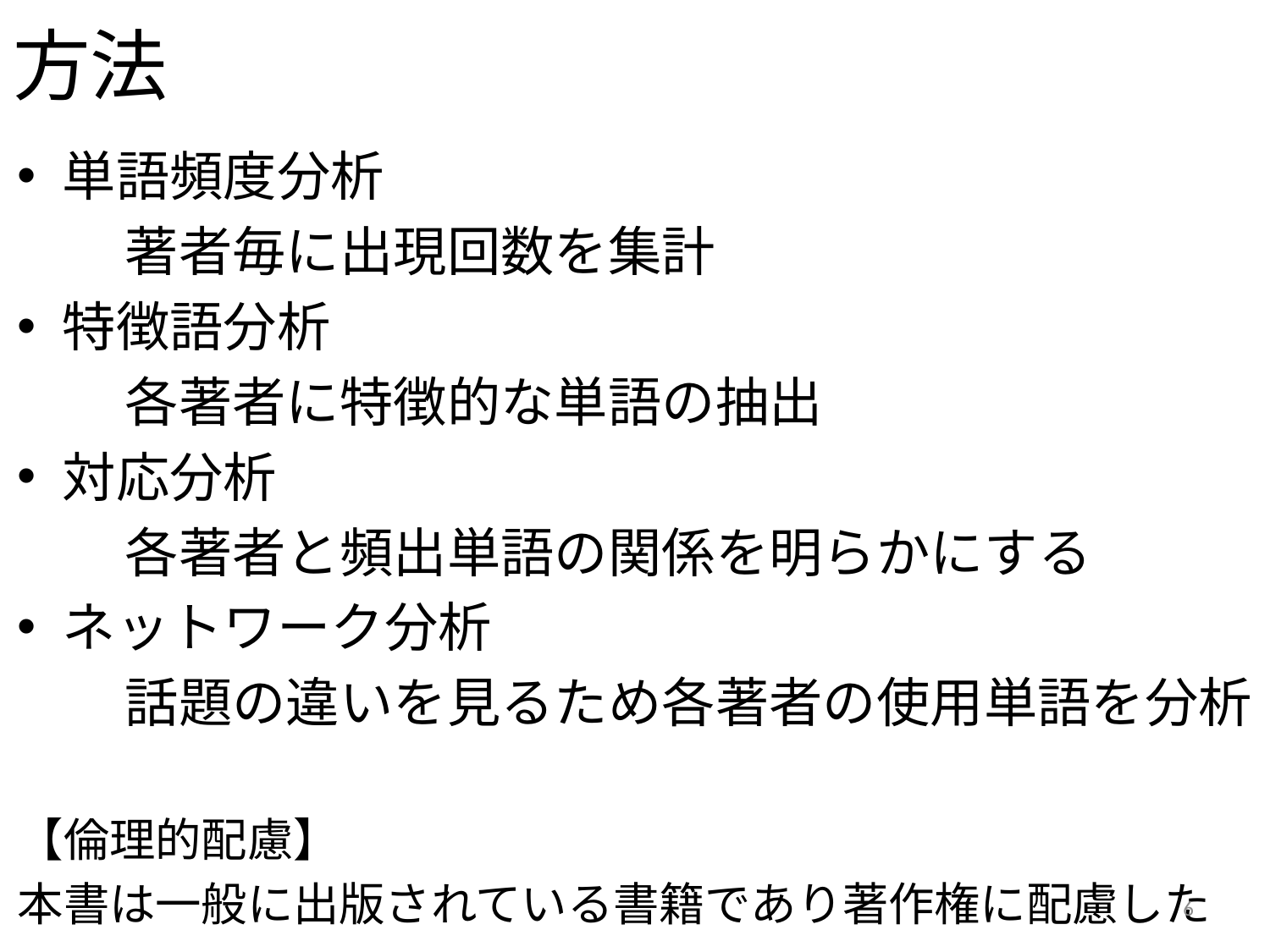

# 方法
単語頻度分析
　　著者毎に出現回数を集計
特徴語分析
　　各著者に特徴的な単語の抽出
対応分析
　　各著者と頻出単語の関係を明らかにする
ネットワーク分析
　　話題の違いを見るため各著者の使用単語を分析

【倫理的配慮】
本書は一般に出版されている書籍であり著作権に配慮した

6